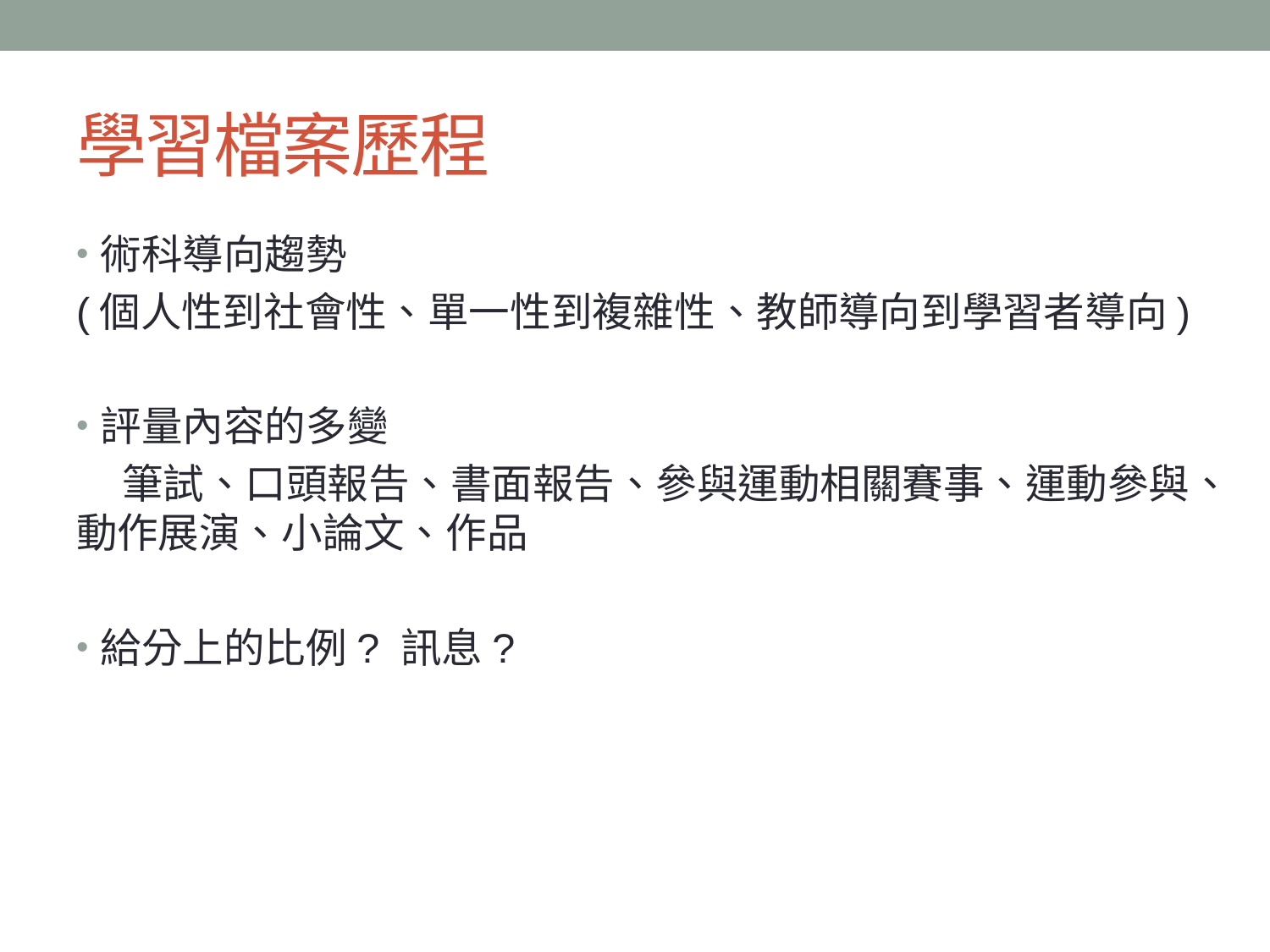

# 學習檔案歷程
術科導向趨勢
(個人性到社會性、單一性到複雜性、教師導向到學習者導向)

評量內容的多變
    筆試、口頭報告、書面報告、參與運動相關賽事、運動參與、動作展演、小論文、作品

給分上的比例? 訊息?